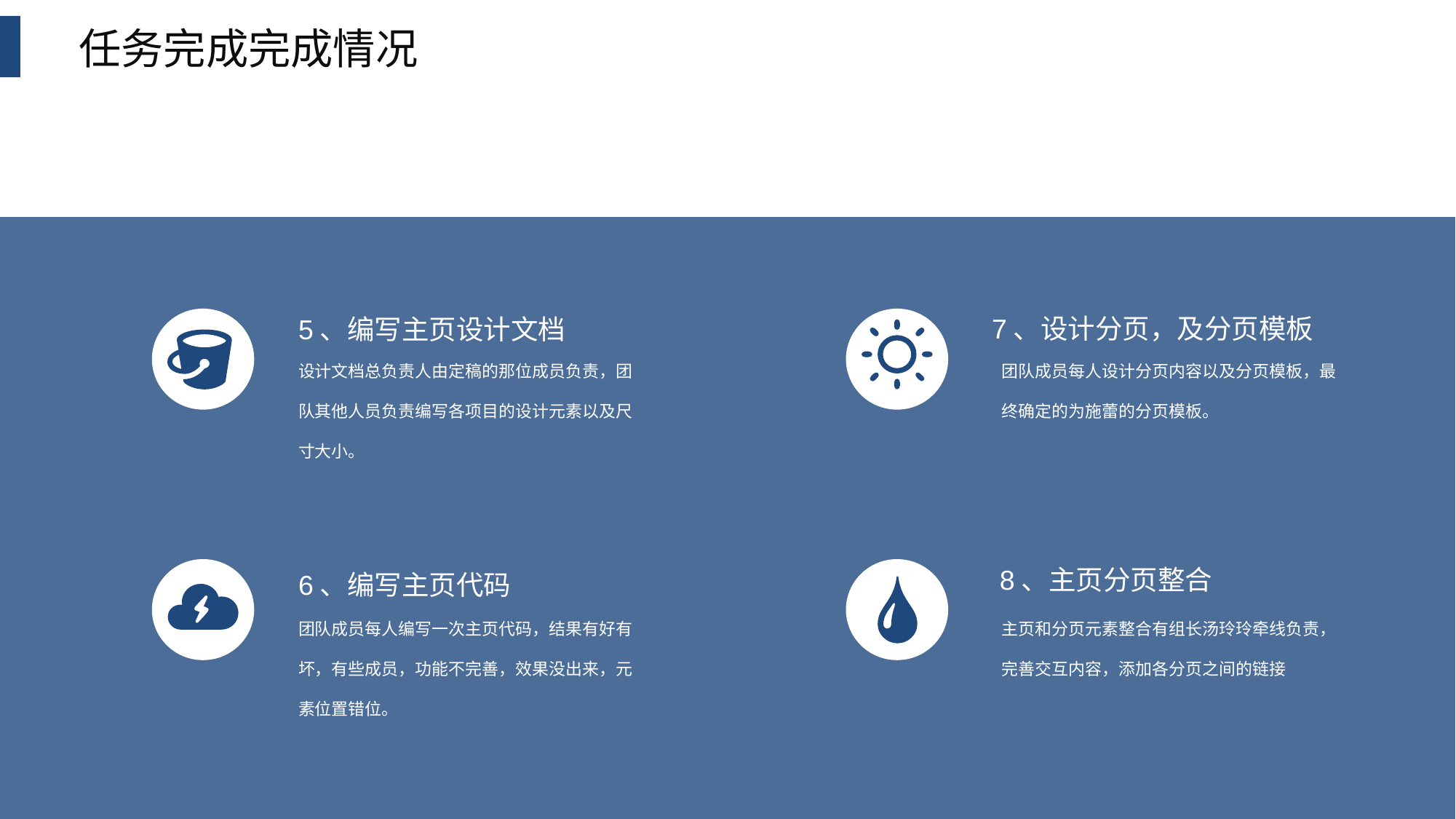

任务完成完成情况

7、设计分页，及分页模板
团队成员每人设计分页内容以及分页模板，最终确定的为施蕾的分页模板。
5、编写主页设计文档
设计文档总负责人由定稿的那位成员负责，团队其他人员负责编写各项目的设计元素以及尺寸大小。

6、编写主页代码
团队成员每人编写一次主页代码，结果有好有坏，有些成员，功能不完善，效果没出来，元素位置错位。
8、主页分页整合
主页和分页元素整合有组长汤玲玲牵线负责，完善交互内容，添加各分页之间的链接